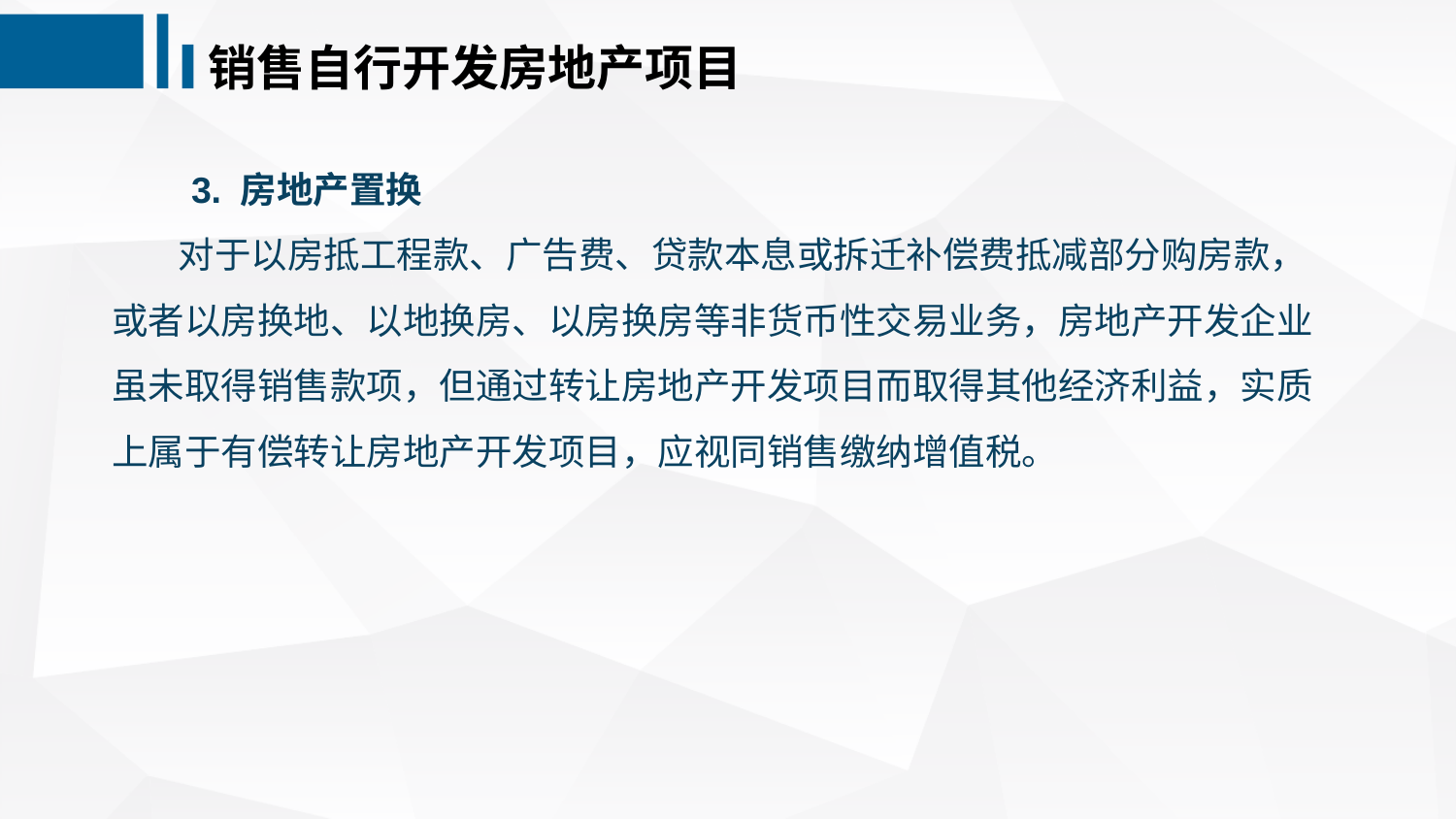

销售自行开发房地产项目
        3. 房地产置换
       对于以房抵工程款、广告费、贷款本息或拆迁补偿费抵减部分购房款，或者以房换地、以地换房、以房换房等非货币性交易业务，房地产开发企业虽未取得销售款项，但通过转让房地产开发项目而取得其他经济利益，实质上属于有偿转让房地产开发项目，应视同销售缴纳增值税。
30